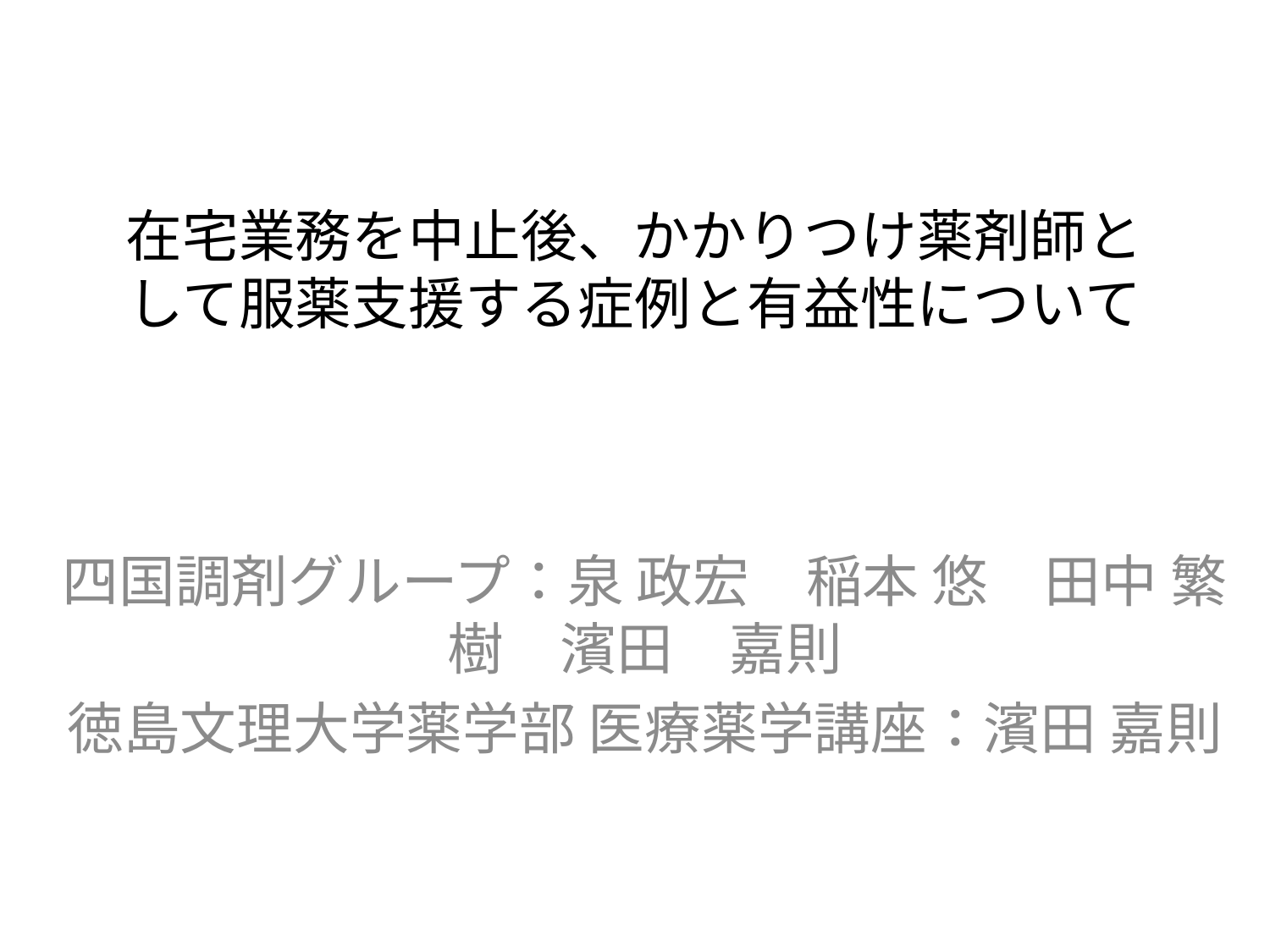

# 在宅業務を中止後、かかりつけ薬剤師として服薬支援する症例と有益性について
四国調剤グループ：泉 政宏　稲本 悠　田中 繁樹　濱田　嘉則
徳島文理大学薬学部 医療薬学講座：濱田 嘉則